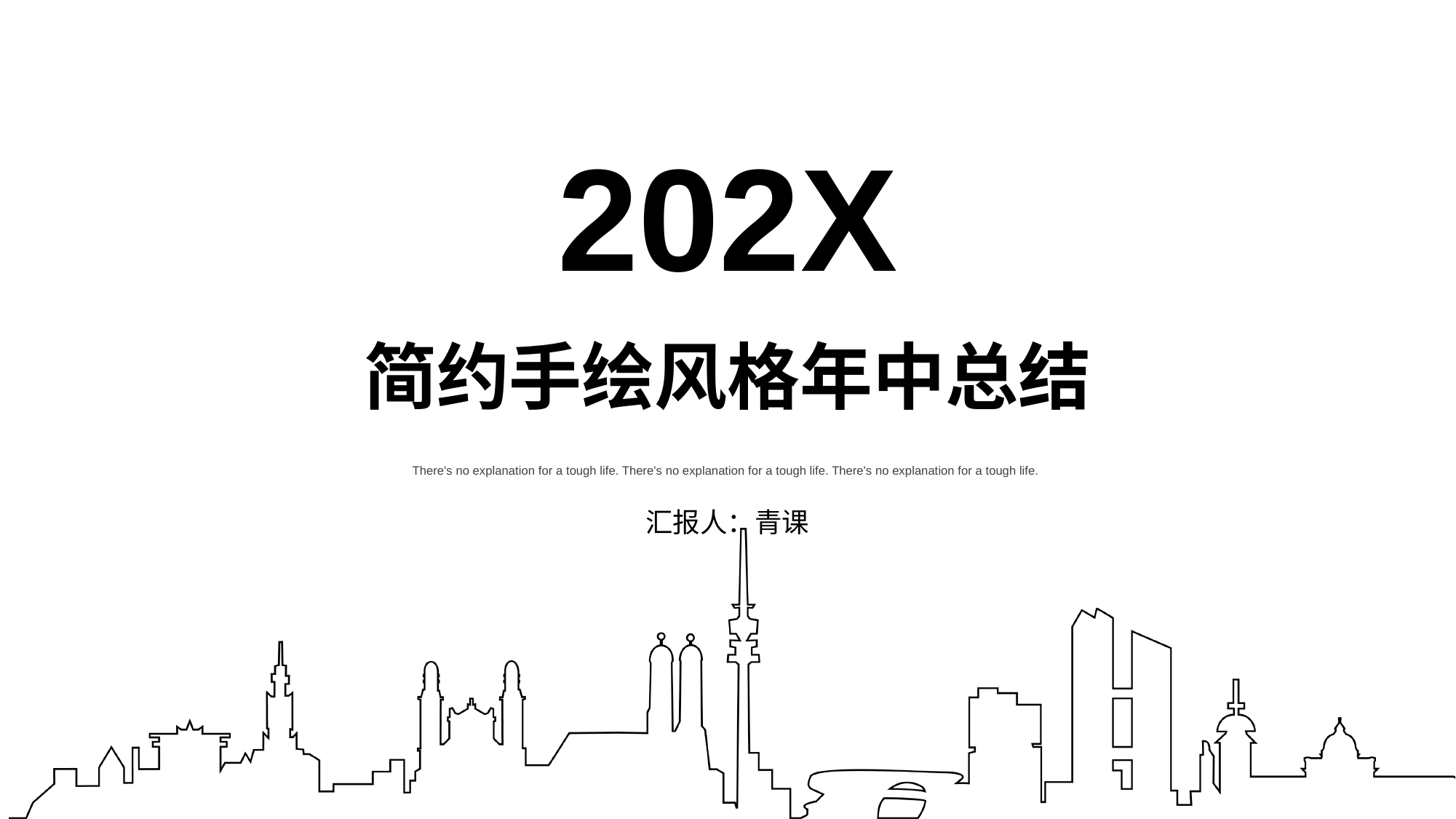

202X
简约手绘风格年中总结
There's no explanation for a tough life. There's no explanation for a tough life. There's no explanation for a tough life.
汇报人：青课